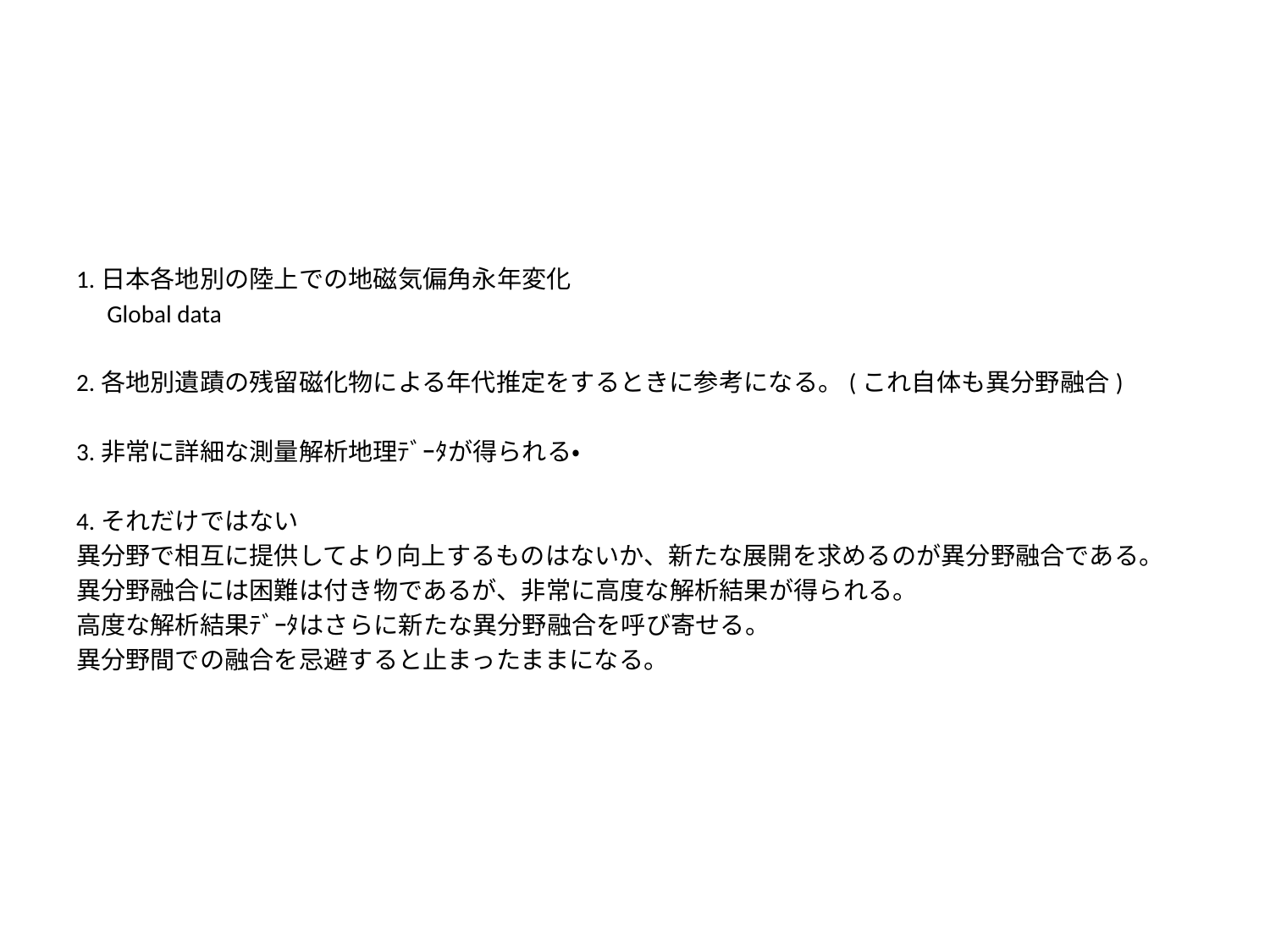

#

1.日本各地別の陸上での地磁気偏角永年変化
　Global data

2.各地別遺蹟の残留磁化物による年代推定をするときに参考になる。(これ自体も異分野融合)

3.非常に詳細な測量解析地理ﾃﾞｰﾀが得られる・

4.それだけではない
異分野で相互に提供してより向上するものはないか、新たな展開を求めるのが異分野融合である。
異分野融合には困難は付き物であるが、非常に高度な解析結果が得られる。
高度な解析結果ﾃﾞｰﾀはさらに新たな異分野融合を呼び寄せる。
異分野間での融合を忌避すると止まったままになる。